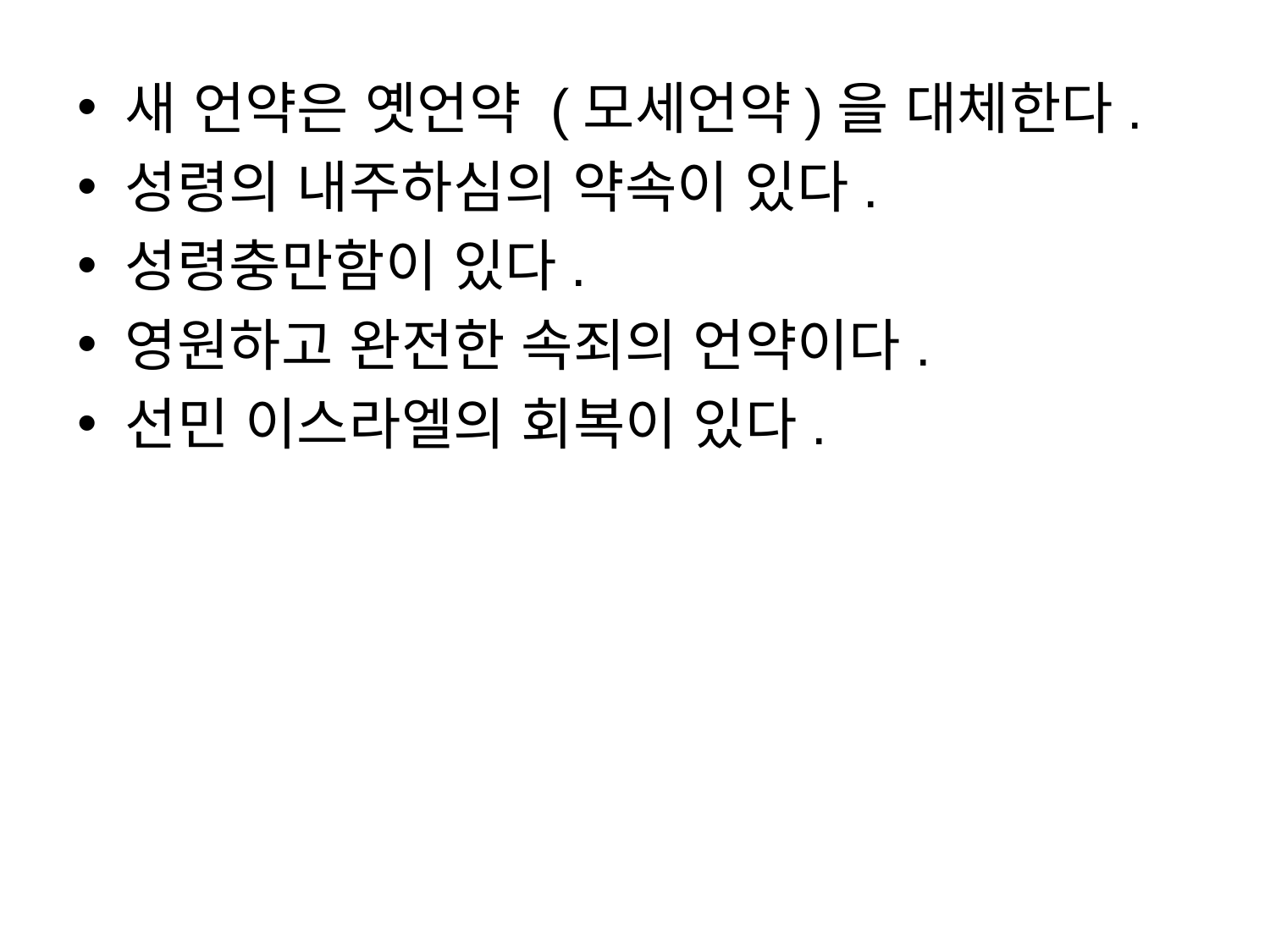

새 언약은 옛언약 (모세언약)을 대체한다.
성령의 내주하심의 약속이 있다.
성령충만함이 있다.
영원하고 완전한 속죄의 언약이다.
선민 이스라엘의 회복이 있다.